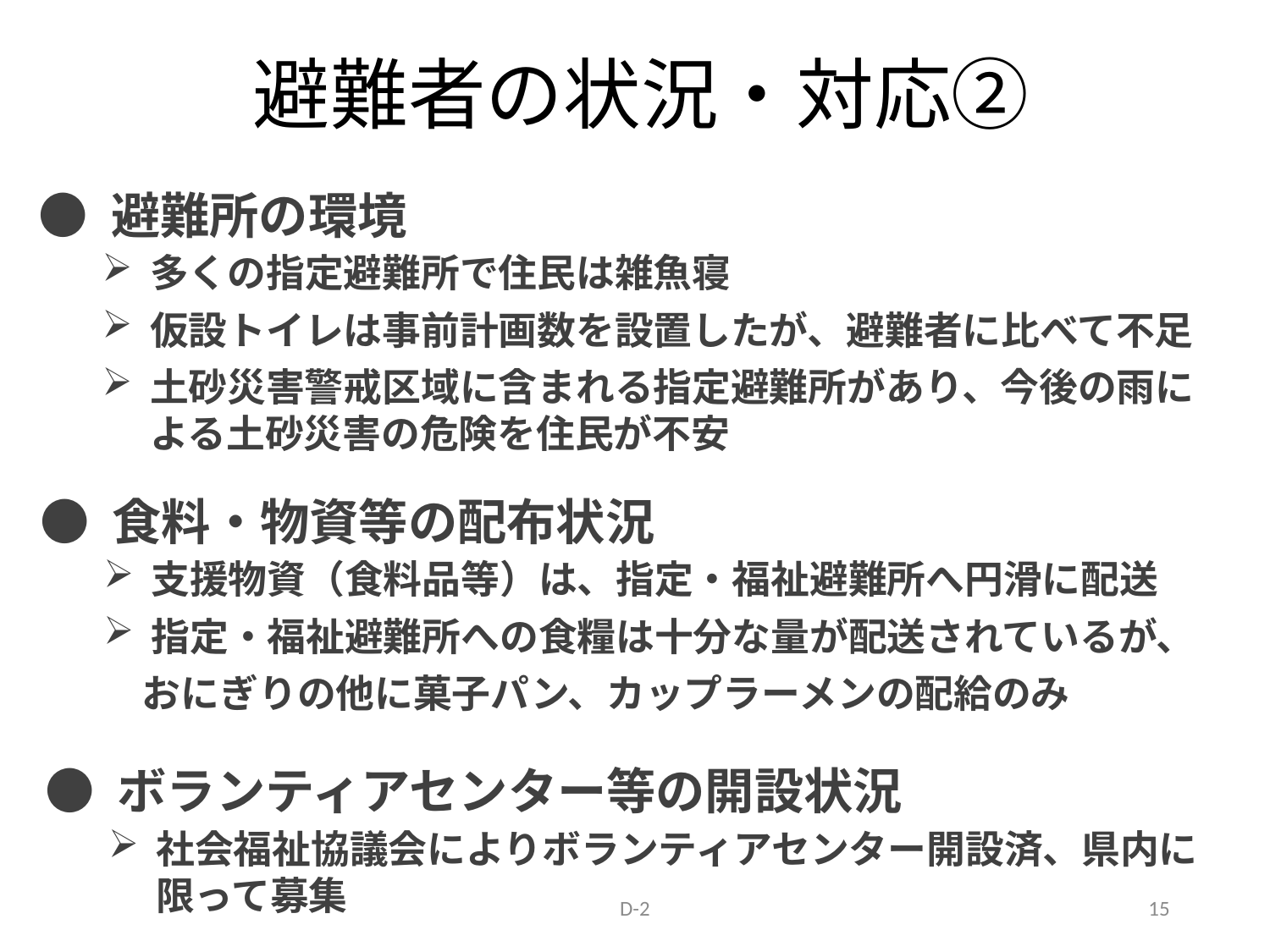

# 避難者の状況・対応②
● 避難所の環境
多くの指定避難所で住民は雑魚寝
仮設トイレは事前計画数を設置したが、避難者に比べて不足
土砂災害警戒区域に含まれる指定避難所があり、今後の雨による土砂災害の危険を住民が不安
● 食料・物資等の配布状況
支援物資（食料品等）は、指定・福祉避難所へ円滑に配送
指定・福祉避難所への食糧は十分な量が配送されているが、
　おにぎりの他に菓子パン、カップラーメンの配給のみ
● ボランティアセンター等の開設状況
社会福祉協議会によりボランティアセンター開設済、県内に限って募集
D-2
15